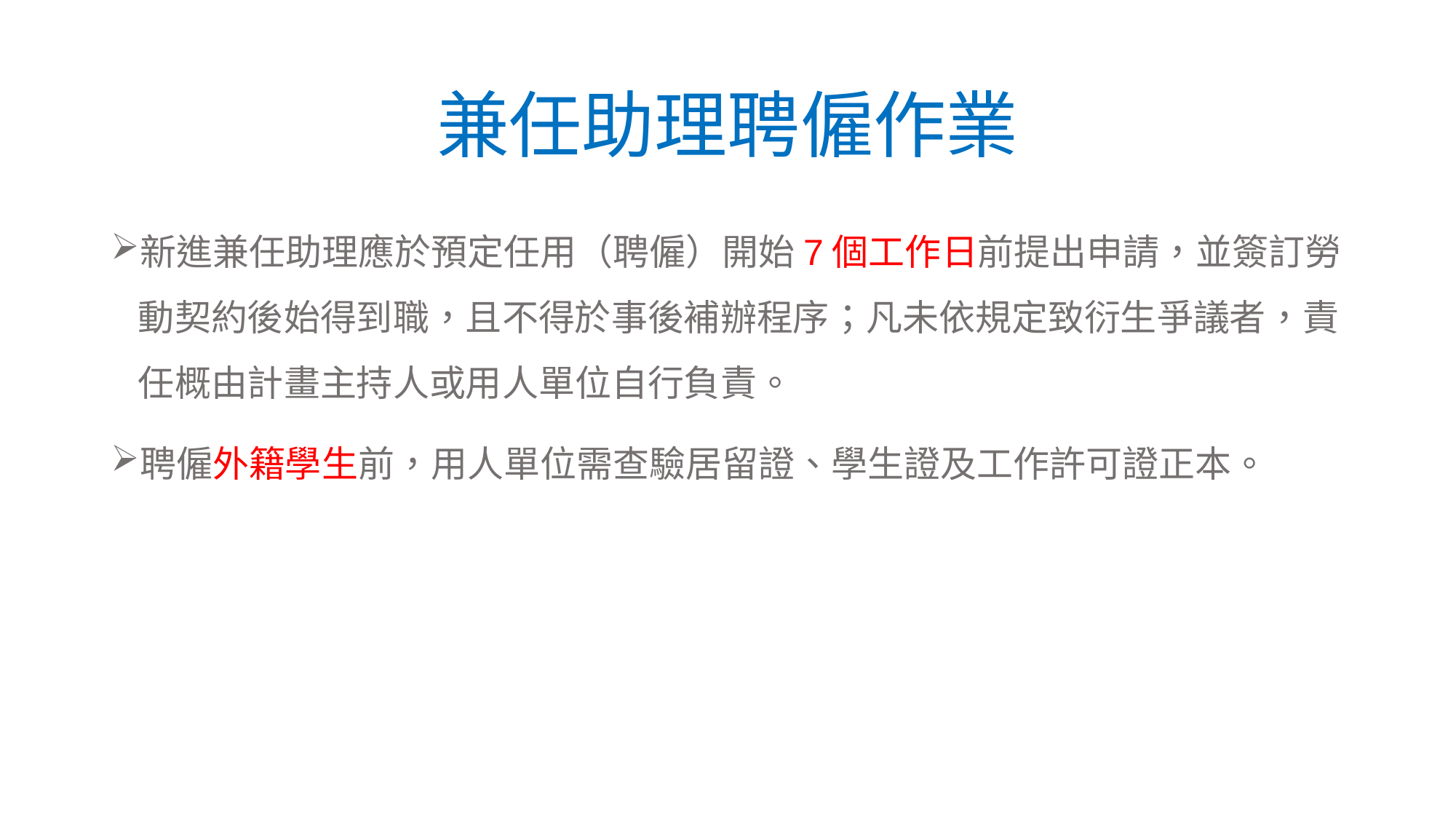

# 兼任助理聘僱作業
新進兼任助理應於預定任用（聘僱）開始7個工作日前提出申請，並簽訂勞動契約後始得到職，且不得於事後補辦程序；凡未依規定致衍生爭議者，責任概由計畫主持人或用人單位自行負責。
聘僱外籍學生前，用人單位需查驗居留證、學生證及工作許可證正本。